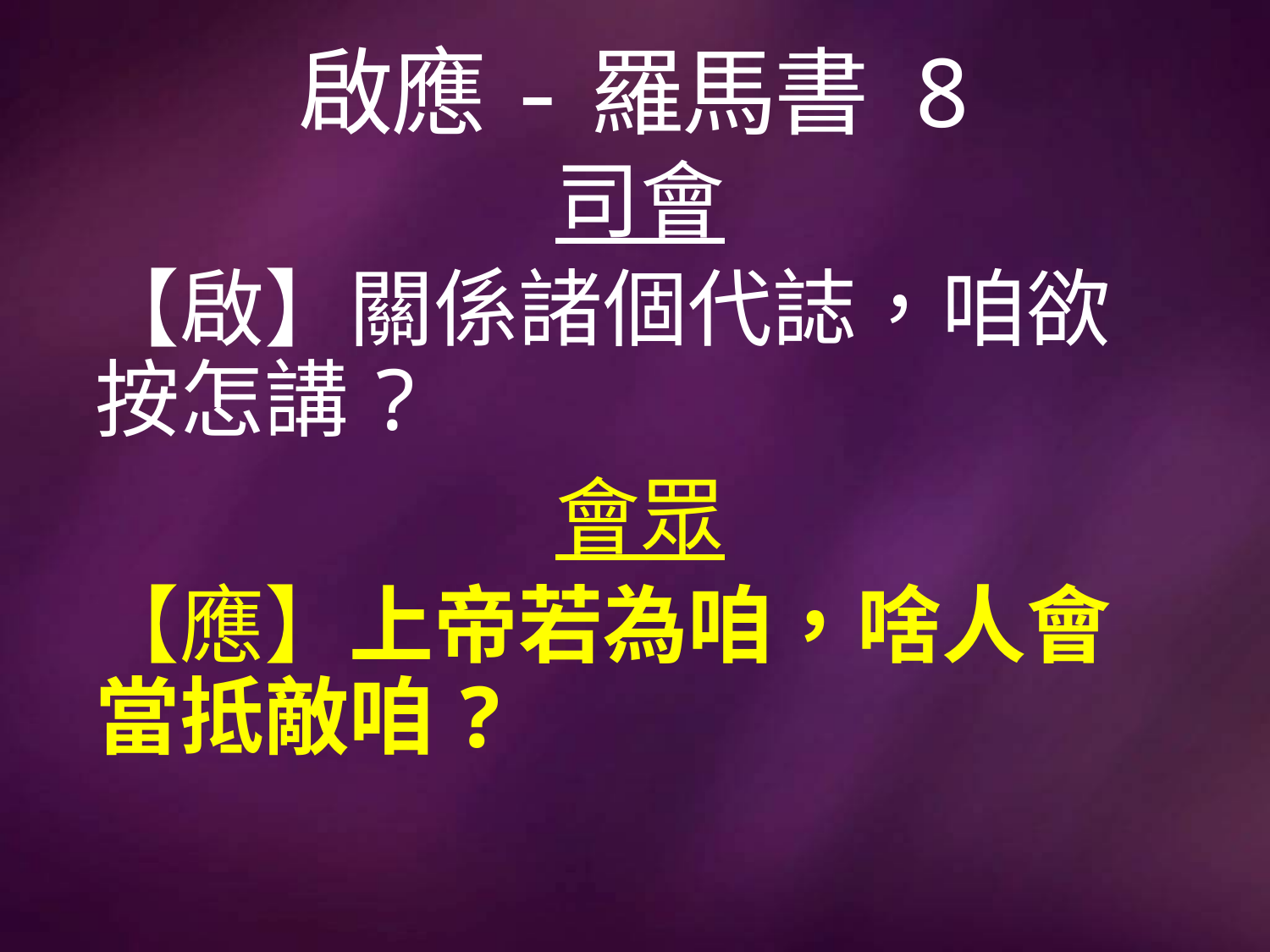

# 啟應-羅馬書 8
司會
【啟】關係諸個代誌，咱欲按怎講?

會眾
【應】上帝若為咱，啥人會當抵敵咱?